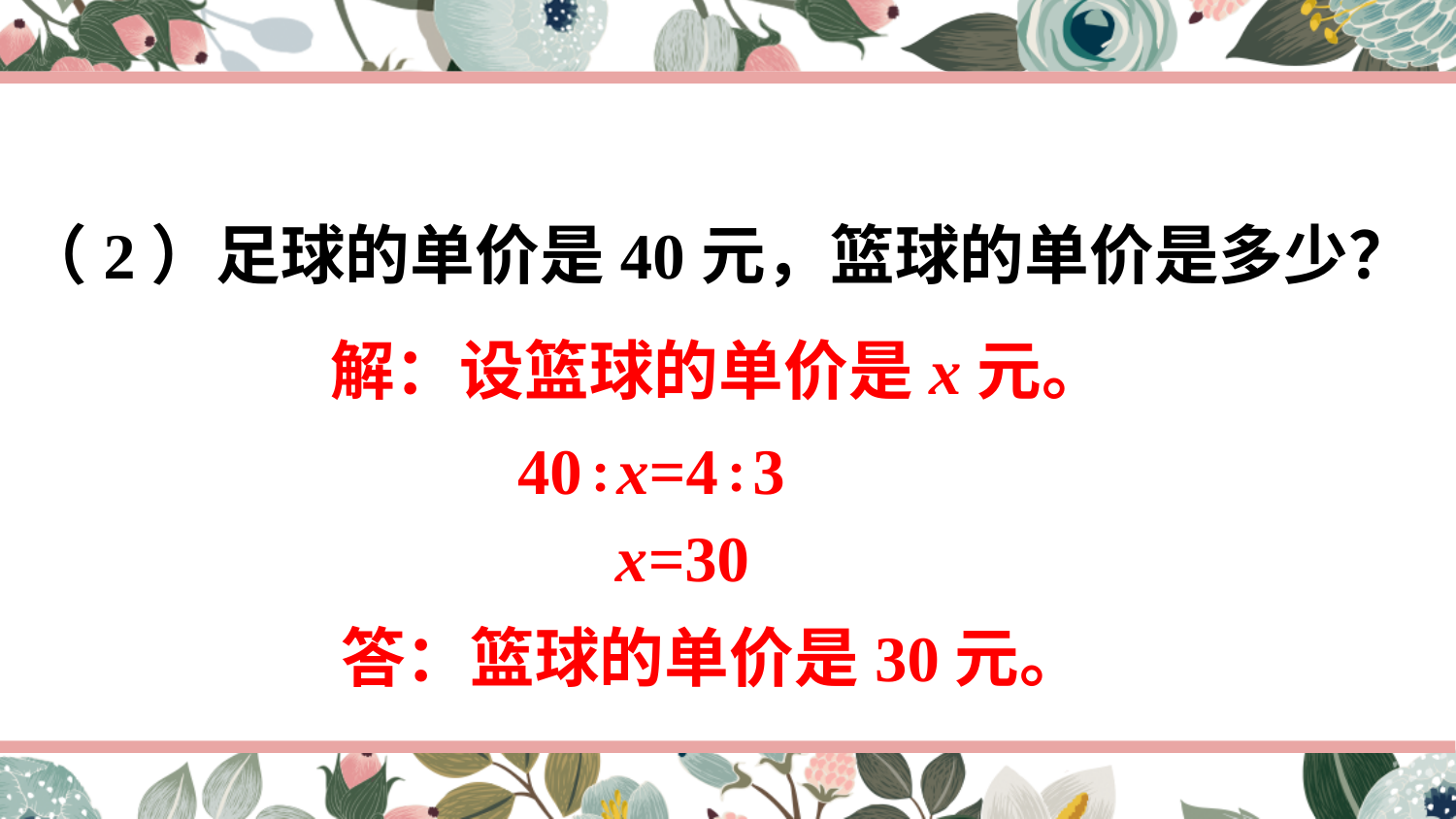

（2）足球的单价是40元，篮球的单价是多少？
解：设篮球的单价是x元。
40∶x=4∶3
x=30
答：篮球的单价是30元。